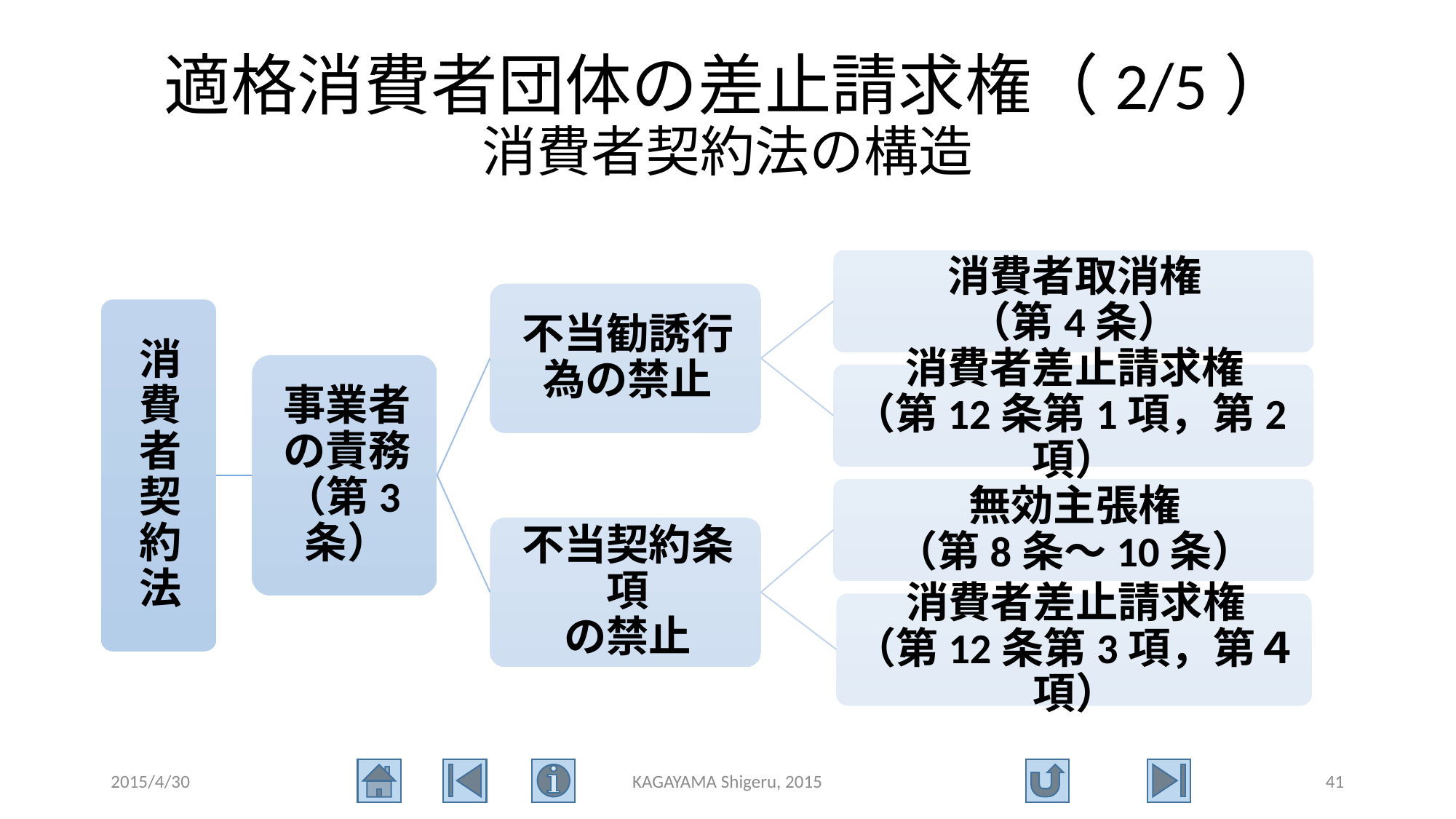

# 適格消費者団体の差止請求権（2/5） 消費者契約法の構造
消
費
者
契
約
法

事業者
の責務
（第3条）

不当勧誘行為の禁止

消費者取消権
（第4条）

消費者差止請求権
（第12条第1項，第2項）

不当契約条項
の禁止

無効主張権
（第8条～10条）

消費者差止請求権
（第12条第3項，第４項）
2015/4/30
KAGAYAMA Shigeru, 2015
41